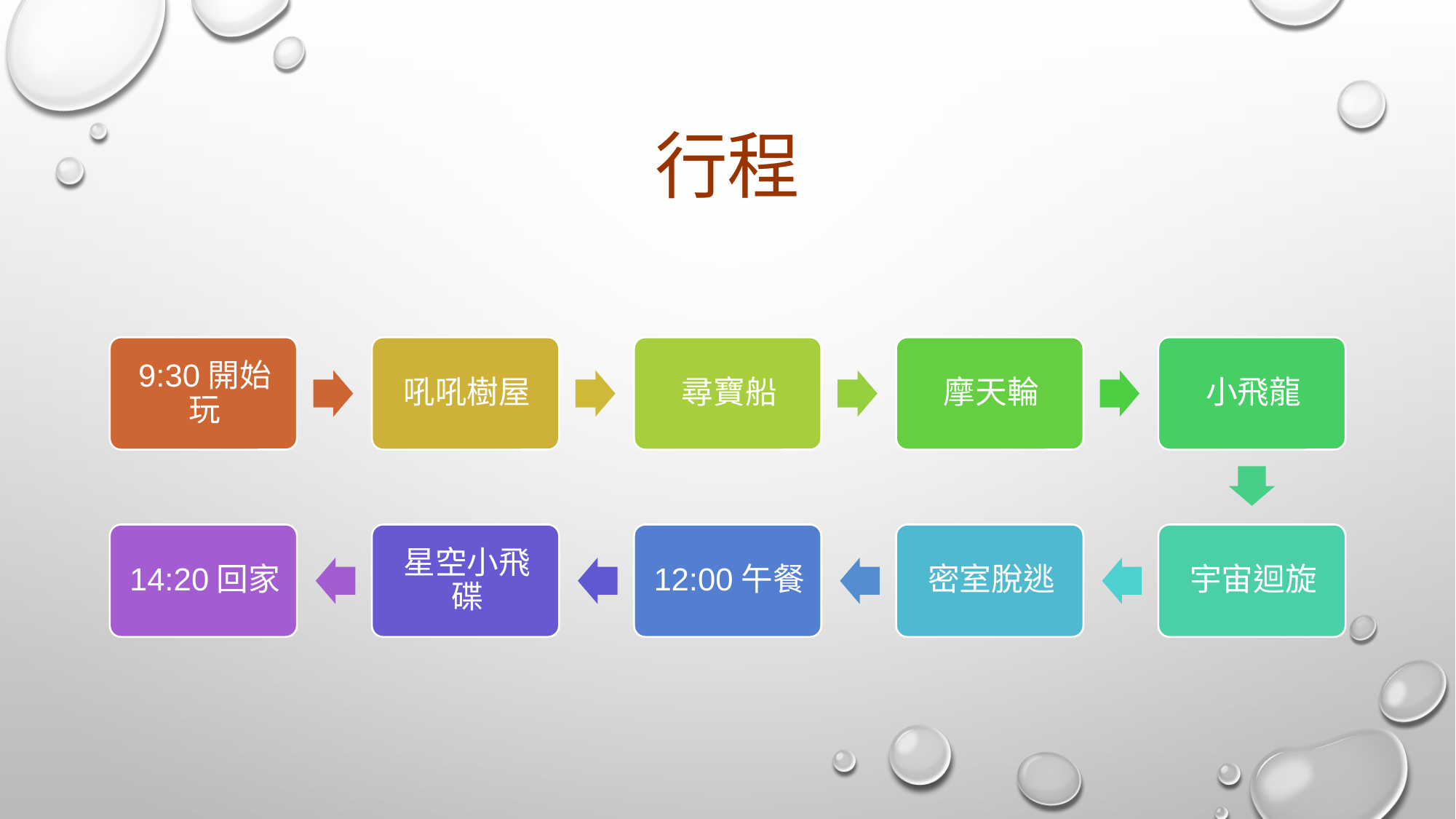

# 行程
9:30開始玩

吼吼樹屋

尋寶船

摩天輪

小飛龍

宇宙迴旋

密室脫逃

12:00午餐

星空小飛碟

14:20回家